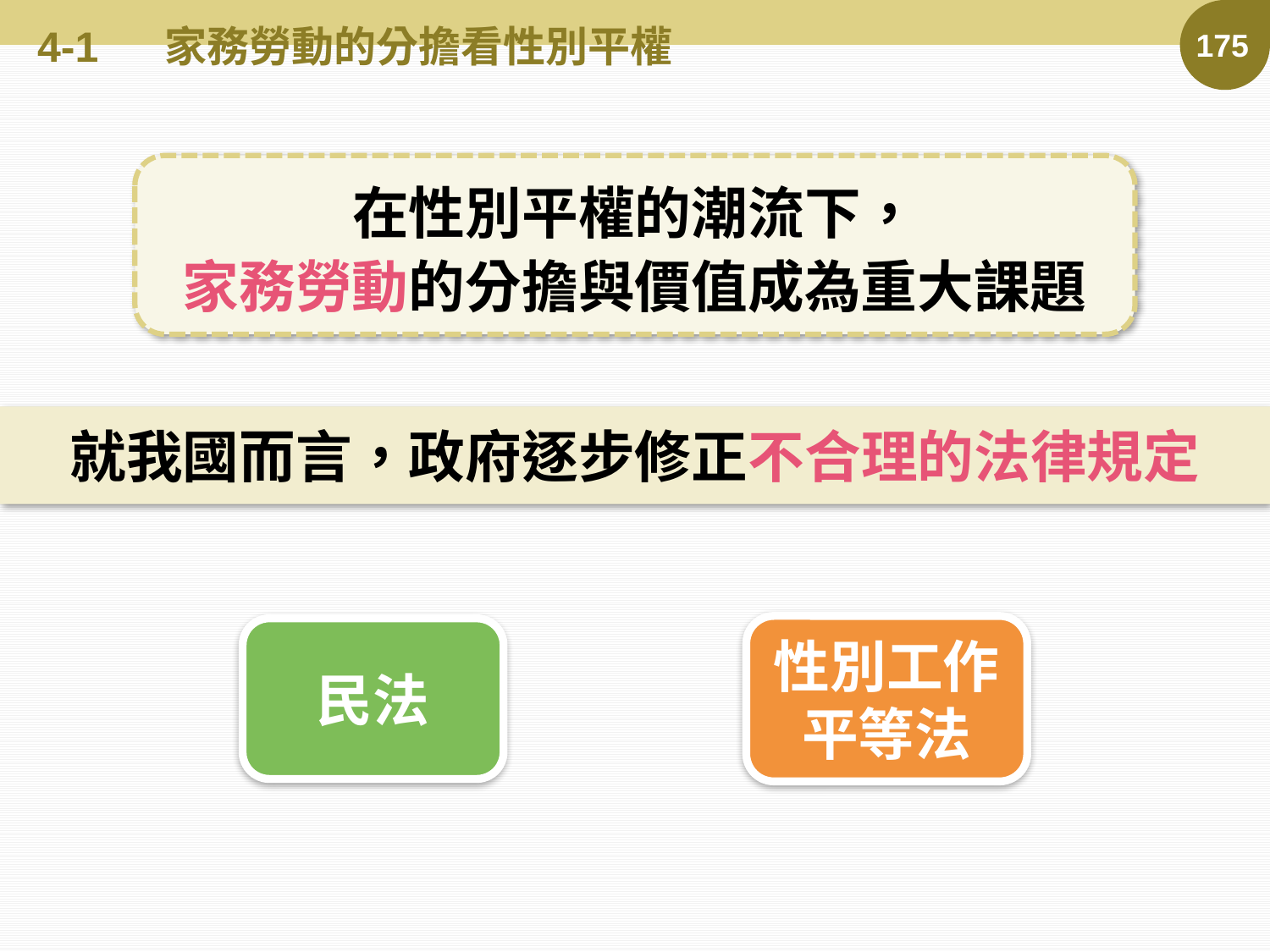

# 4-1	家務勞動的分擔看性別平權
175
在性別平權的潮流下，
家務勞動的分擔與價值成為重大課題
就我國而言，政府逐步修正不合理的法律規定
性別工作平等法
民法